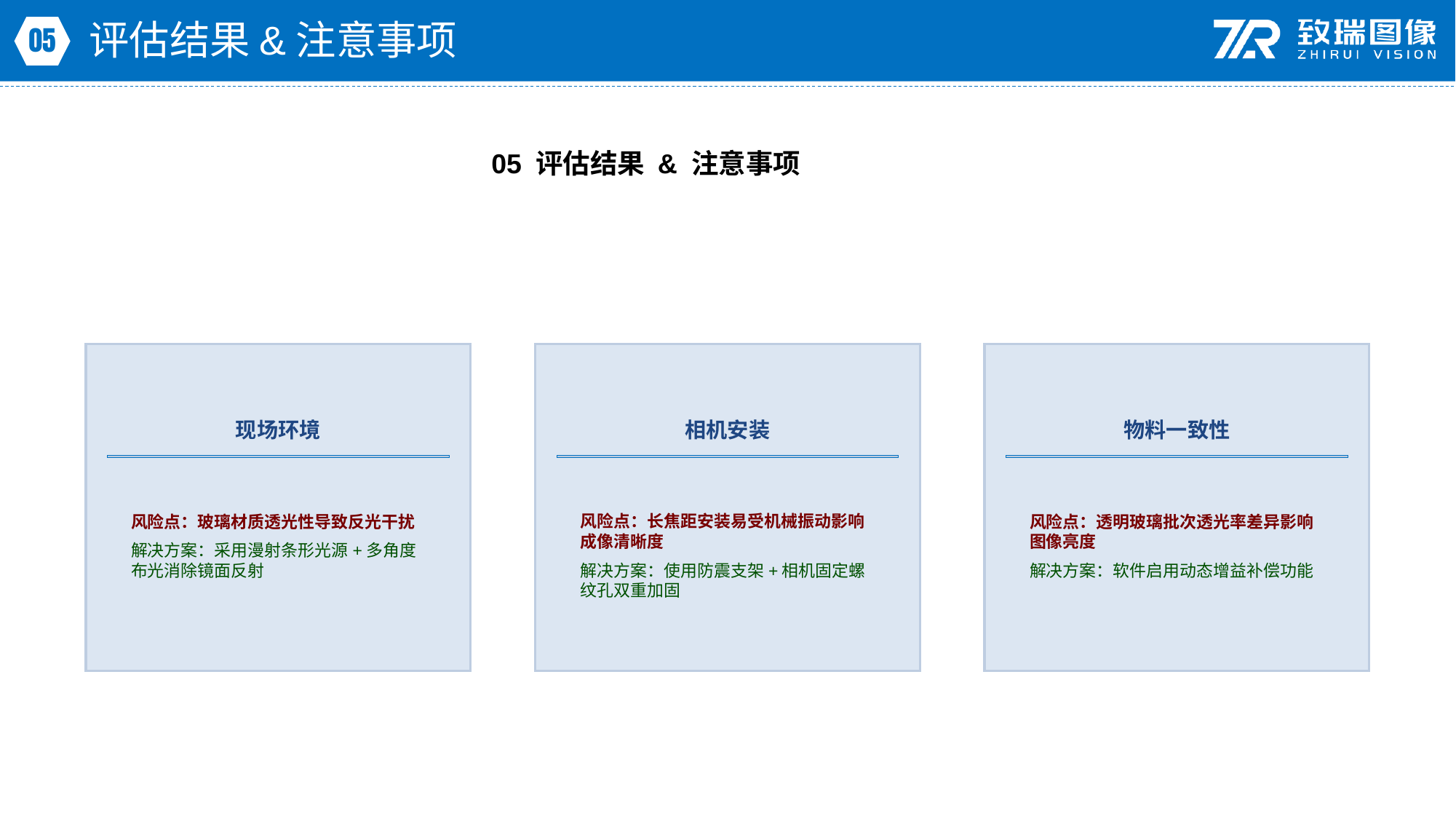

评估结果&注意事项
05

05 评估结果 & 注意事项

现场环境

相机安装

物料一致性

风险点：玻璃材质透光性导致反光干扰
解决方案：采用漫射条形光源+多角度布光消除镜面反射

风险点：长焦距安装易受机械振动影响成像清晰度
解决方案：使用防震支架+相机固定螺纹孔双重加固

风险点：透明玻璃批次透光率差异影响图像亮度
解决方案：软件启用动态增益补偿功能